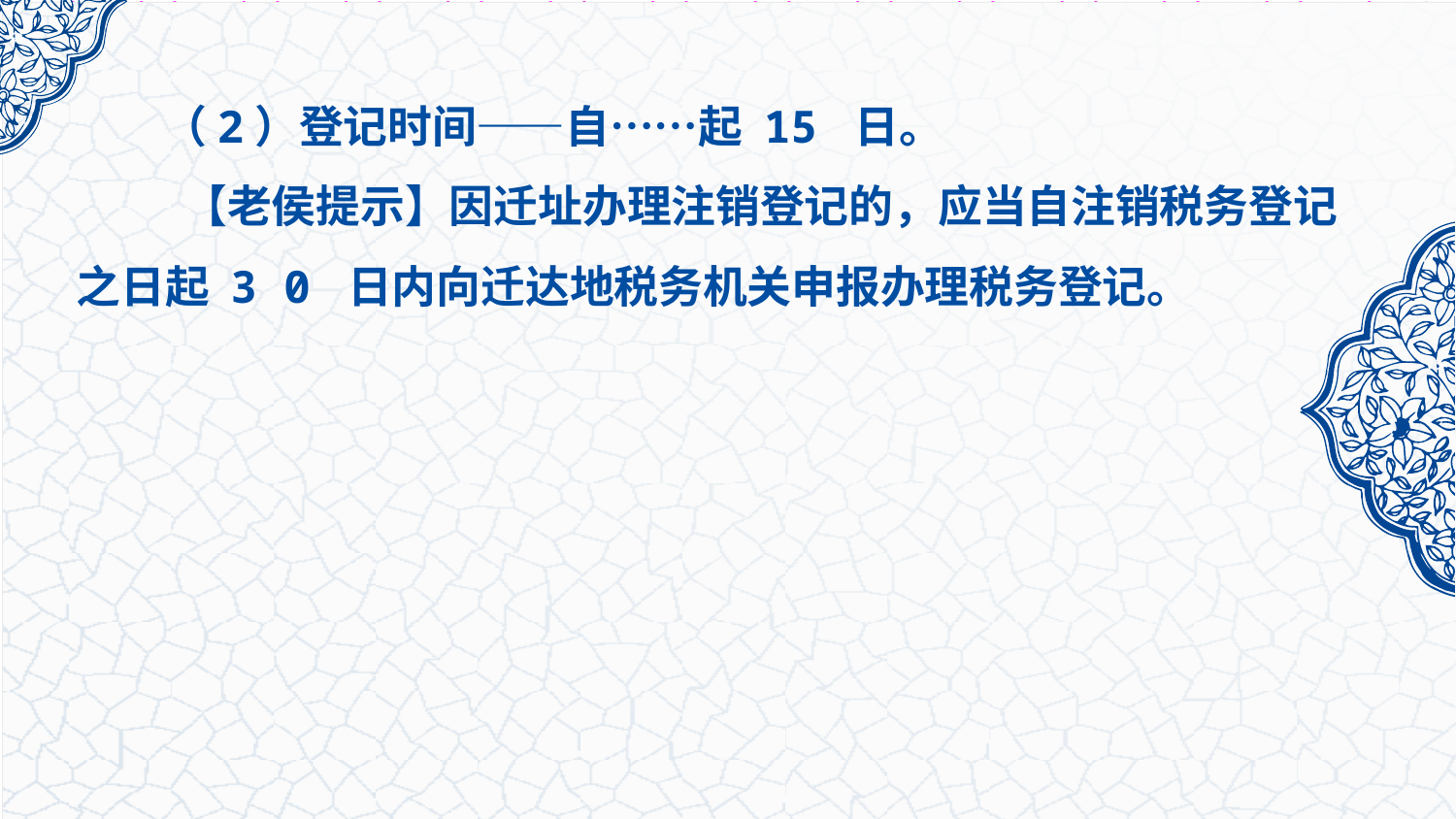

（2）登记时间——自……起 15 日。
 【老侯提示】因迁址办理注销登记的，应当自注销税务登记之日起 3 0 日内向迁达地税务机关申报办理税务登记。